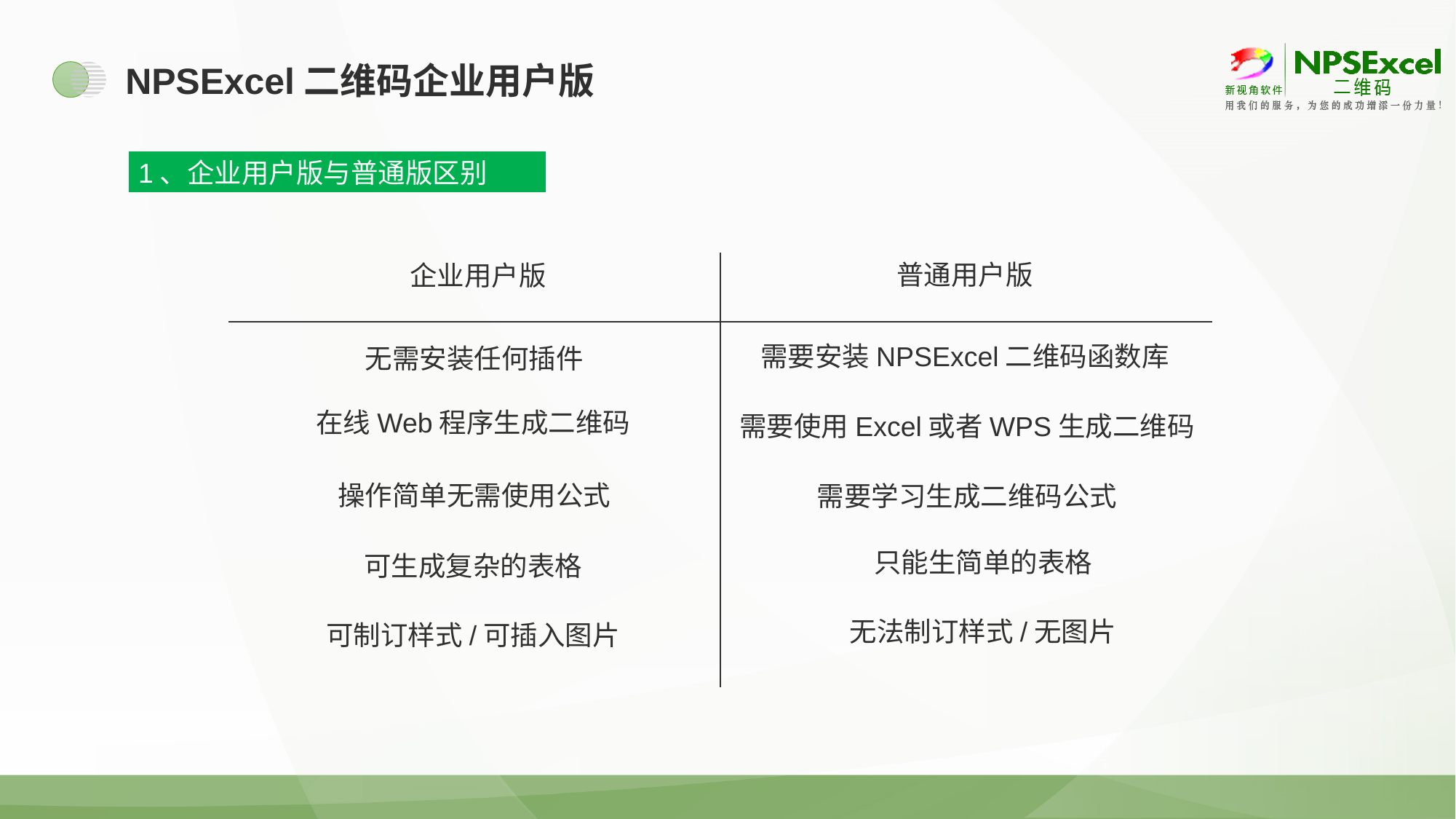

# NPSExcel二维码企业用户版
1、企业用户版与普通版区别
普通用户版
 企业用户版
需要安装NPSExcel二维码函数库
无需安装任何插件
在线Web程序生成二维码
需要使用Excel或者WPS生成二维码
操作简单无需使用公式
需要学习生成二维码公式
只能生简单的表格
可生成复杂的表格
无法制订样式/无图片
可制订样式/可插入图片